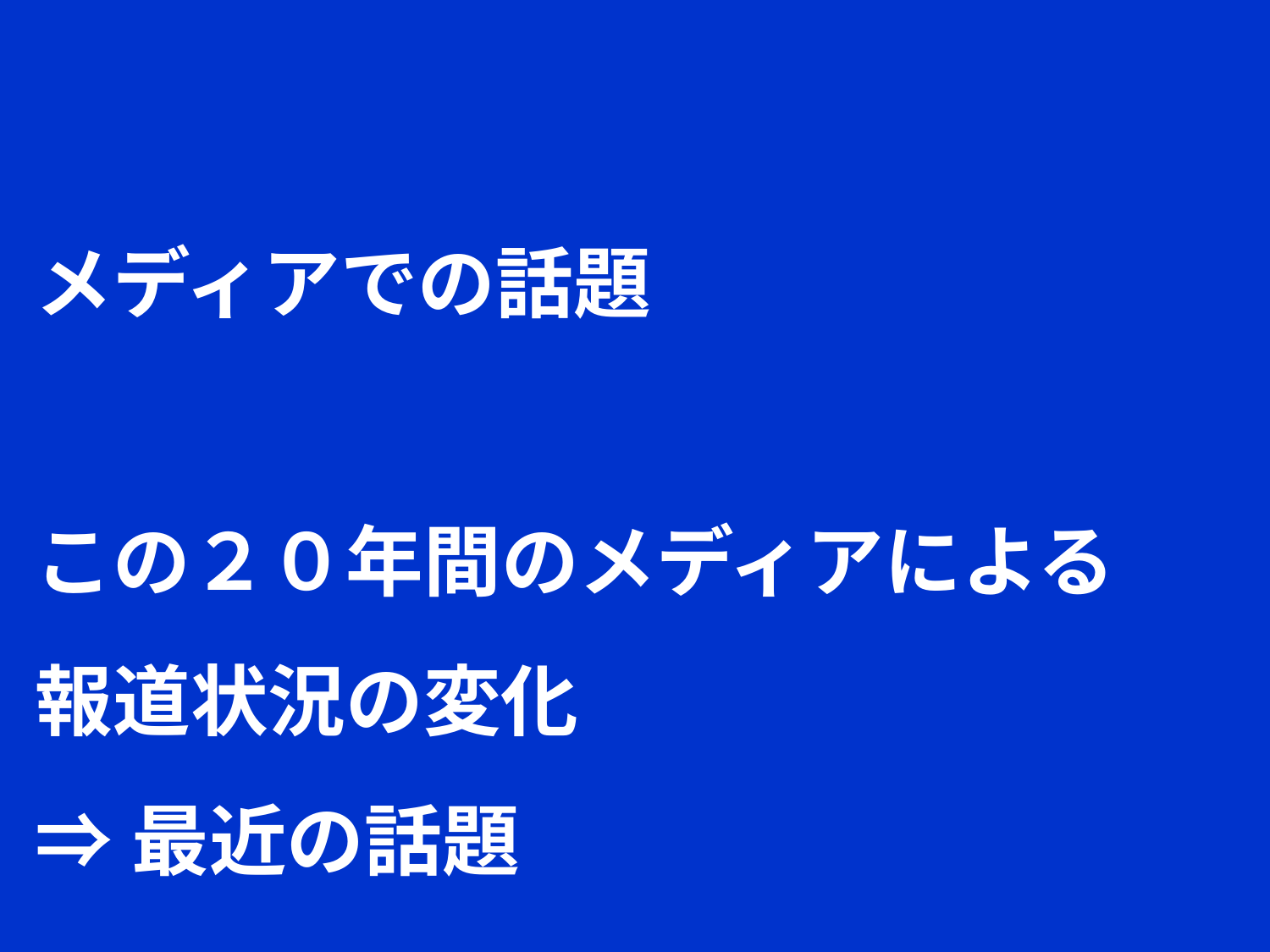

メディアでの話題

この２０年間のメディアによる
報道状況の変化
⇒最近の話題